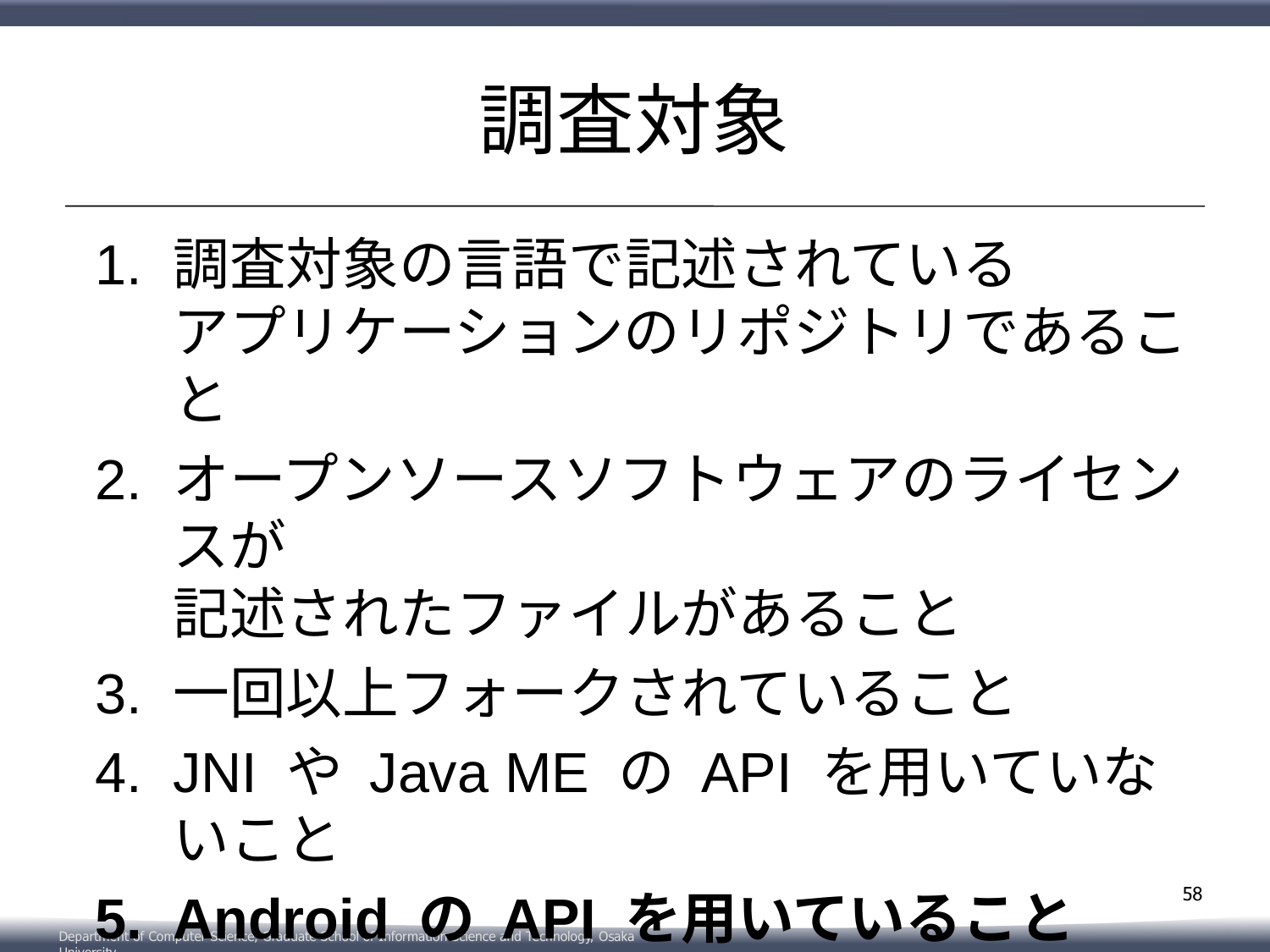

# 調査対象
調査対象の言語で記述されている
アプリケーションのリポジトリであること
オープンソースソフトウェアのライセンスが
記述されたファイルがあること
一回以上フォークされていること
JNI や Java ME の API を用いていないこと
Android の API を用いていること
58